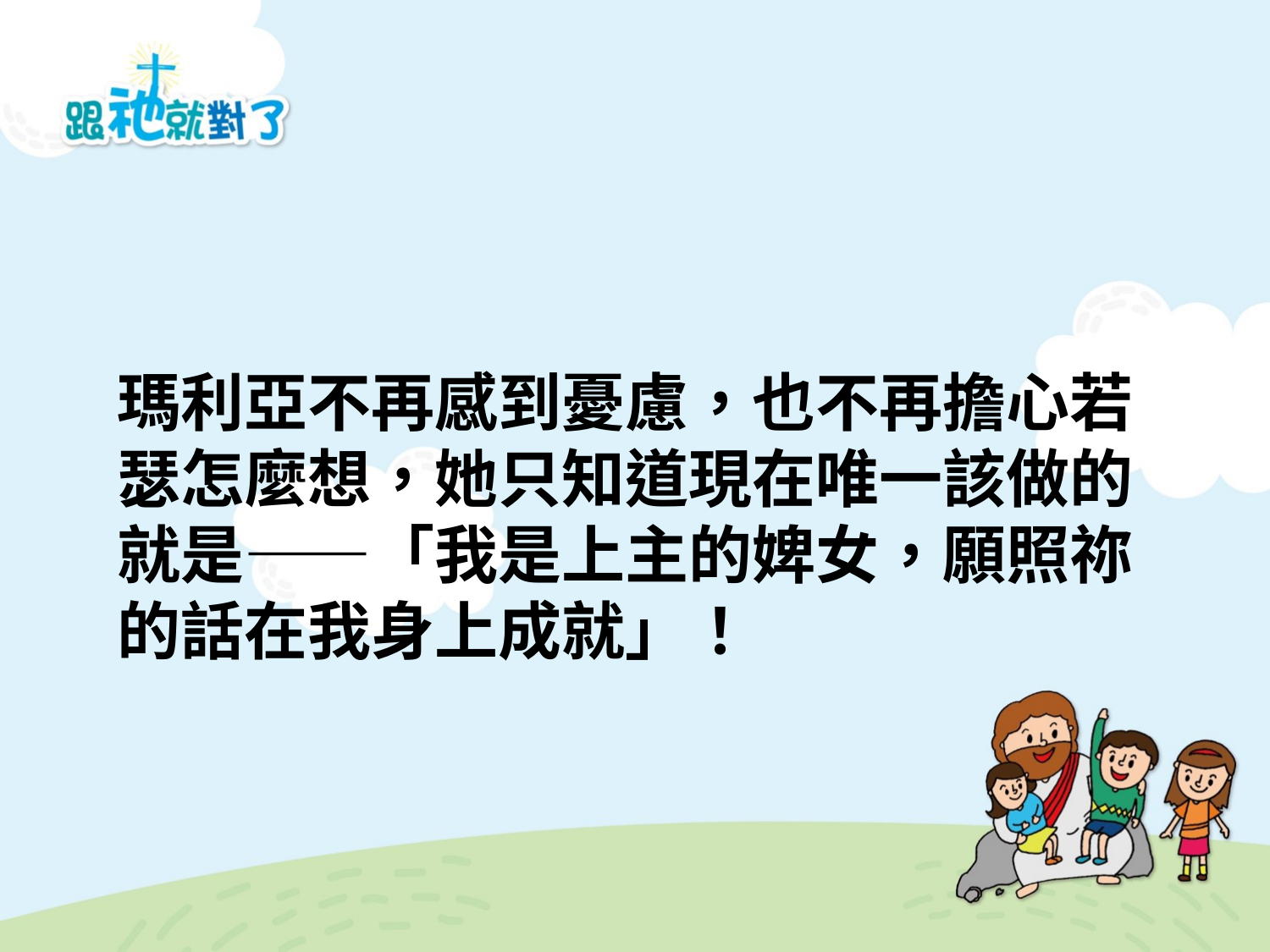

瑪利亞不再感到憂慮，也不再擔心若瑟怎麼想，她只知道現在唯一該做的就是——「我是上主的婢女，願照祢的話在我身上成就」！